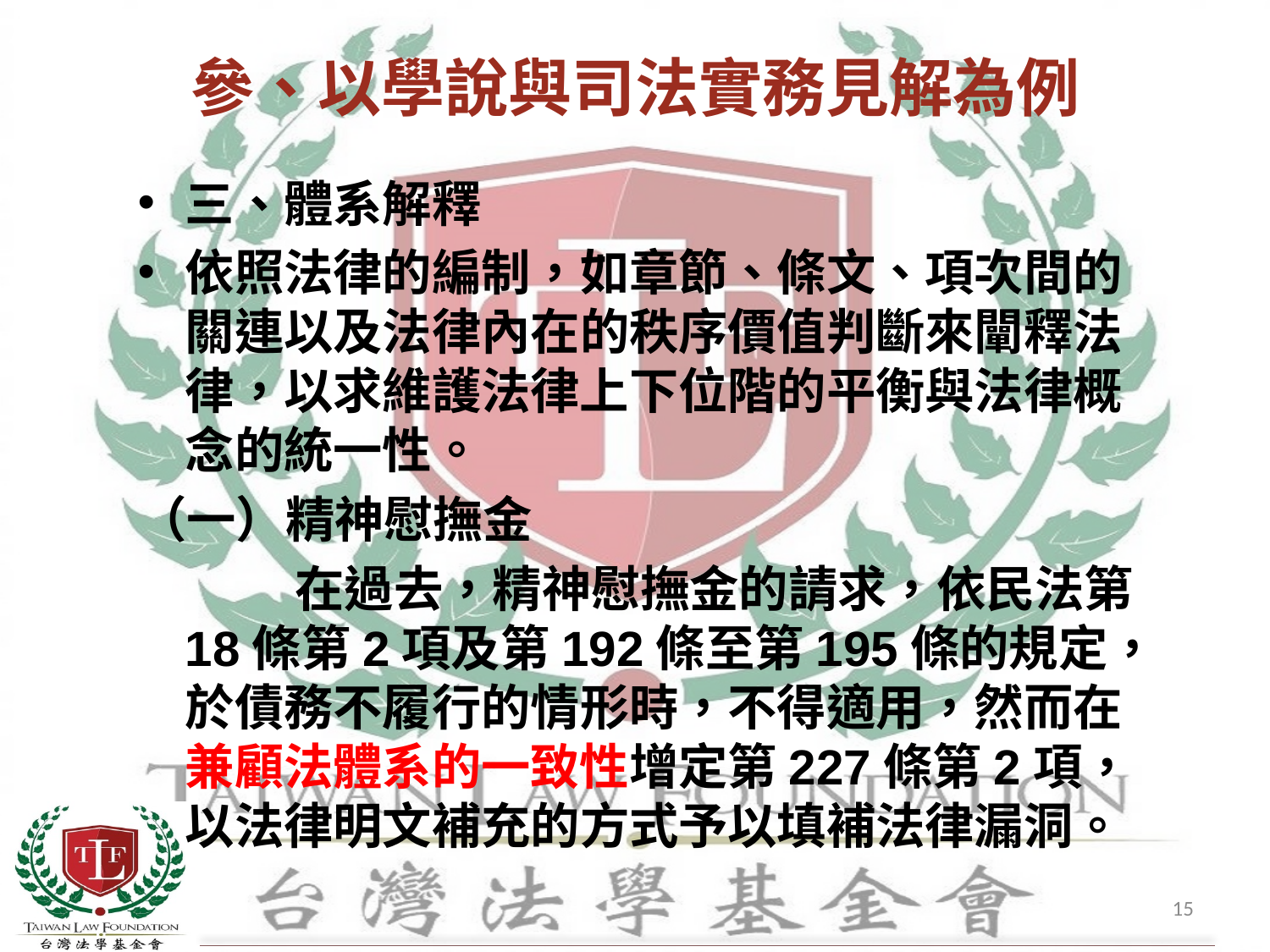

# 參、以學說與司法實務見解為例
三、體系解釋
依照法律的編制，如章節、條文、項次間的關連以及法律內在的秩序價值判斷來闡釋法律，以求維護法律上下位階的平衡與法律概念的統一性。
（一）精神慰撫金
             在過去，精神慰撫金的請求，依民法第18條第2項及第192條至第195條的規定，於債務不履行的情形時，不得適用，然而在兼顧法體系的一致性增定第227條第2項，以法律明文補充的方式予以填補法律漏洞。
15